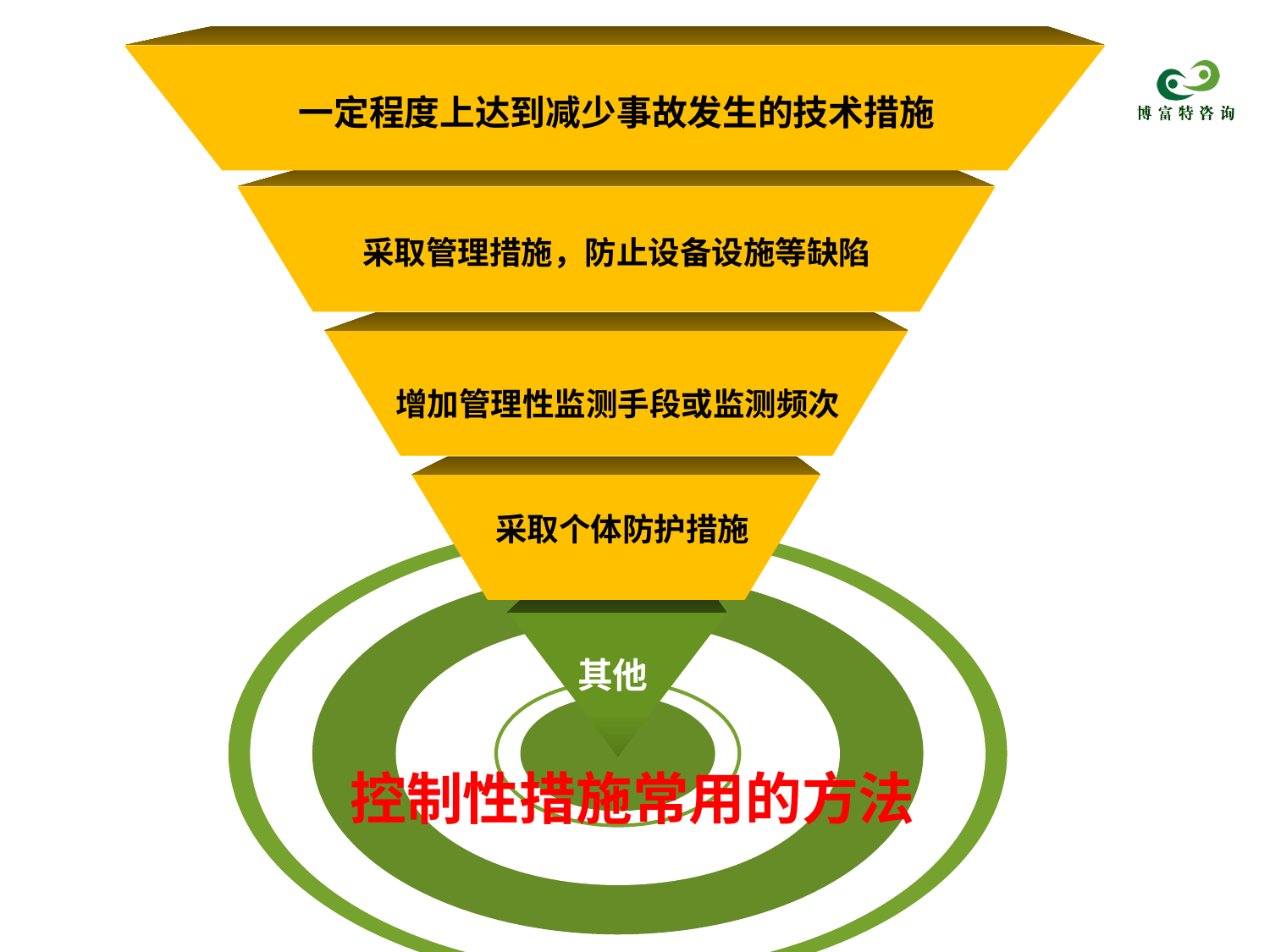

一定程度上达到减少事故发生的技术措施

采取管理措施，防止设备设施等缺陷

增加管理性监测手段或监测频次

采取个体防护措施

其他
控制性措施常用的方法
25